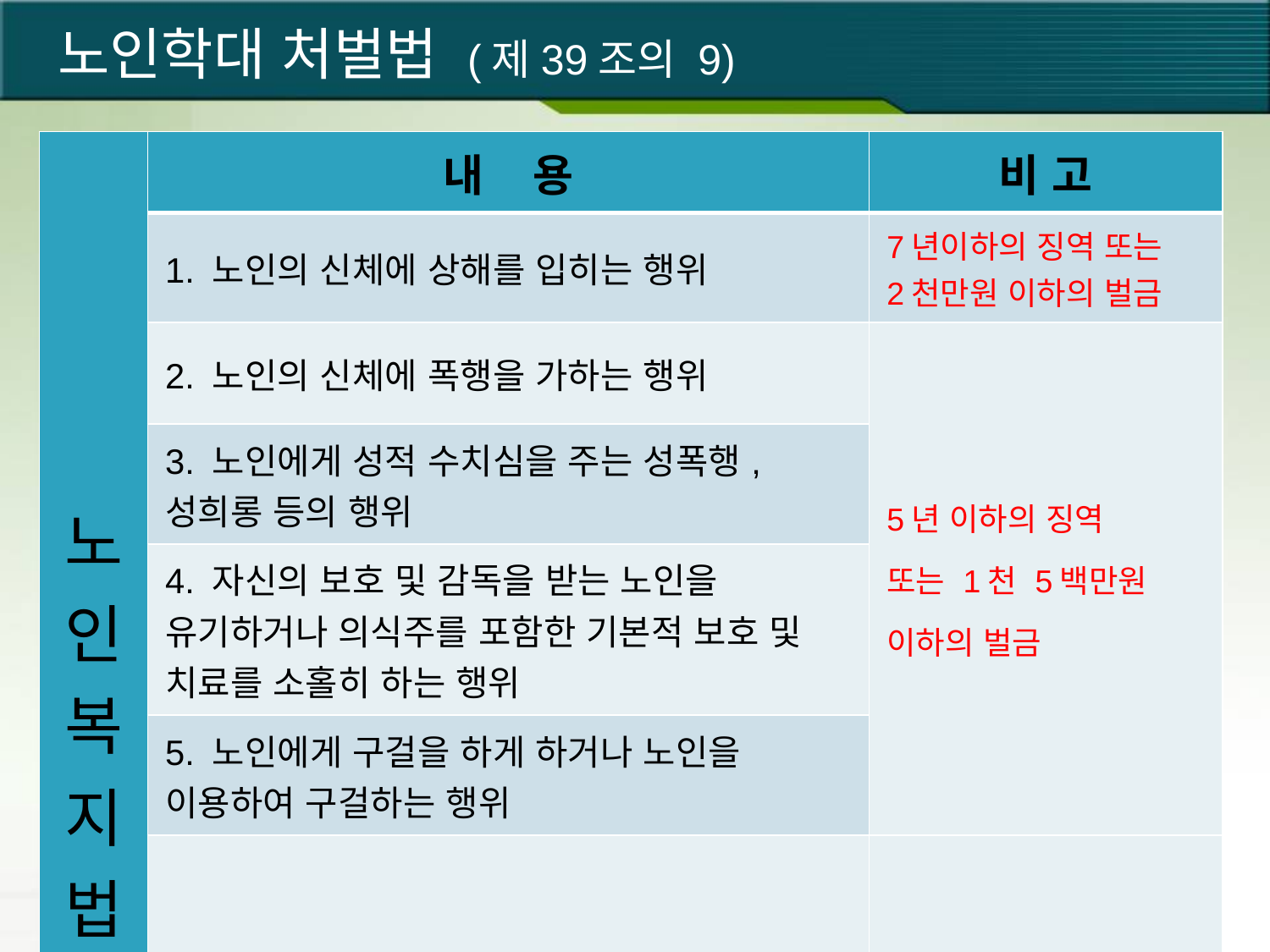

노인학대 처벌법 (제39조의 9)
| 노 인 복 지 법 | 내 용 | 비 고 |
| --- | --- | --- |
|  | 1. 노인의 신체에 상해를 입히는 행위 | 7년이하의 징역 또는 2천만원 이하의 벌금 |
|  | 2. 노인의 신체에 폭행을 가하는 행위 | 5년 이하의 징역 또는 1천 5백만원 이하의 벌금 |
|  | 3. 노인에게 성적 수치심을 주는 성폭행, 성희롱 등의 행위 |  |
|  | 4. 자신의 보호 및 감독을 받는 노인을 유기하거나 의식주를 포함한 기본적 보호 및 치료를 소홀히 하는 행위 |  |
|  | 5. 노인에게 구걸을 하게 하거나 노인을 이용하여 구걸하는 행위 |  |
|  | 6. 노인을 위하여 증여 또는 급여된 금품을 그 목적외의 용도에 사용하는 행위 | 3년이하의 징역 또는 1천만원 이하의 벌금 |
17